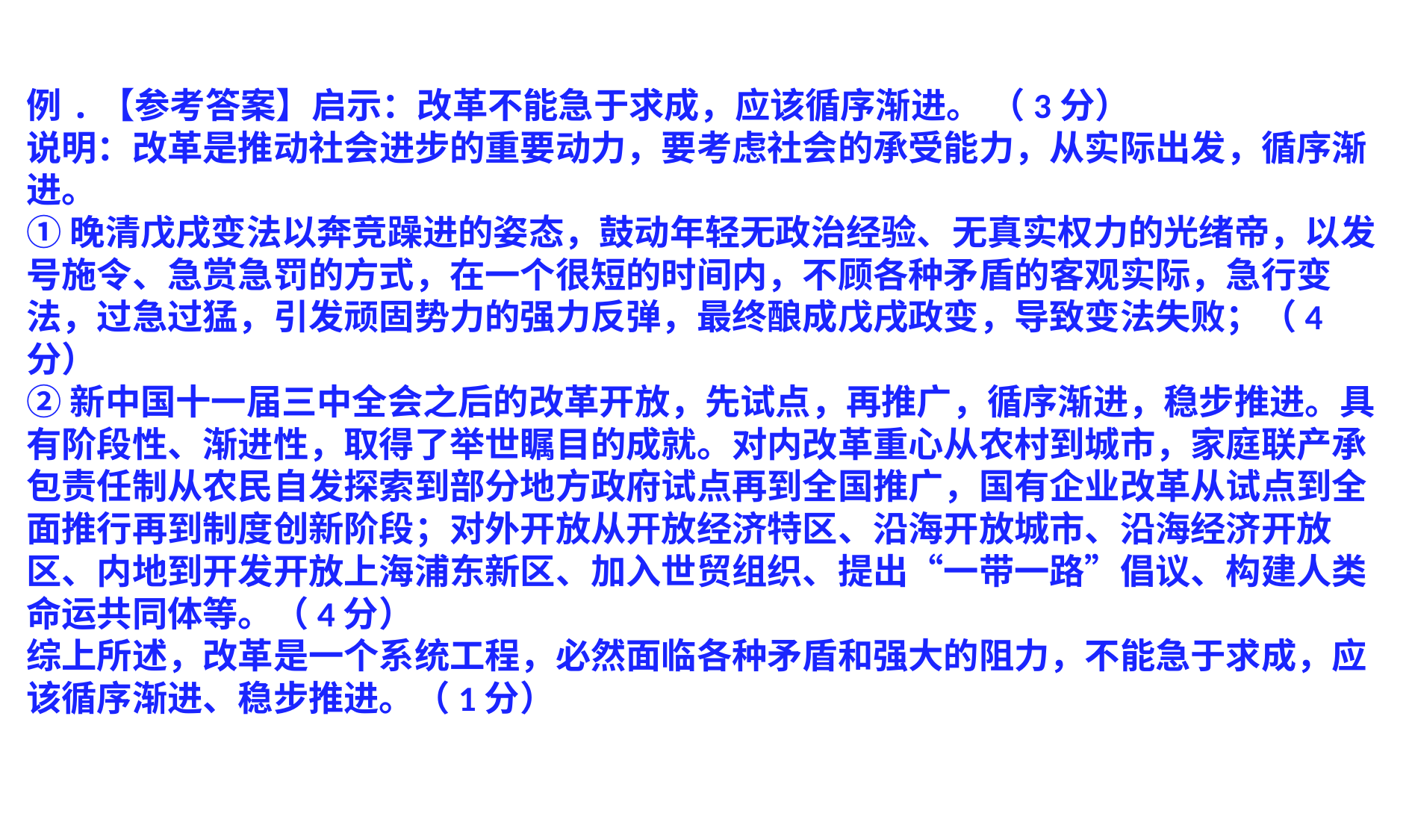

例.【参考答案】启示：改革不能急于求成，应该循序渐进。 （3分）
说明：改革是推动社会进步的重要动力，要考虑社会的承受能力，从实际出发，循序渐进。
①晚清戊戌变法以奔竞躁进的姿态，鼓动年轻无政治经验、无真实权力的光绪帝，以发号施令、急赏急罚的方式，在一个很短的时间内，不顾各种矛盾的客观实际，急行变法，过急过猛，引发顽固势力的强力反弹，最终酿成戊戌政变，导致变法失败；（4分）
②新中国十一届三中全会之后的改革开放，先试点，再推广，循序渐进，稳步推进。具有阶段性、渐进性，取得了举世瞩目的成就。对内改革重心从农村到城市，家庭联产承包责任制从农民自发探索到部分地方政府试点再到全国推广，国有企业改革从试点到全面推行再到制度创新阶段；对外开放从开放经济特区、沿海开放城市、沿海经济开放区、内地到开发开放上海浦东新区、加入世贸组织、提出“一带一路”倡议、构建人类命运共同体等。（4分）
综上所述，改革是一个系统工程，必然面临各种矛盾和强大的阻力，不能急于求成，应该循序渐进、稳步推进。（1分）